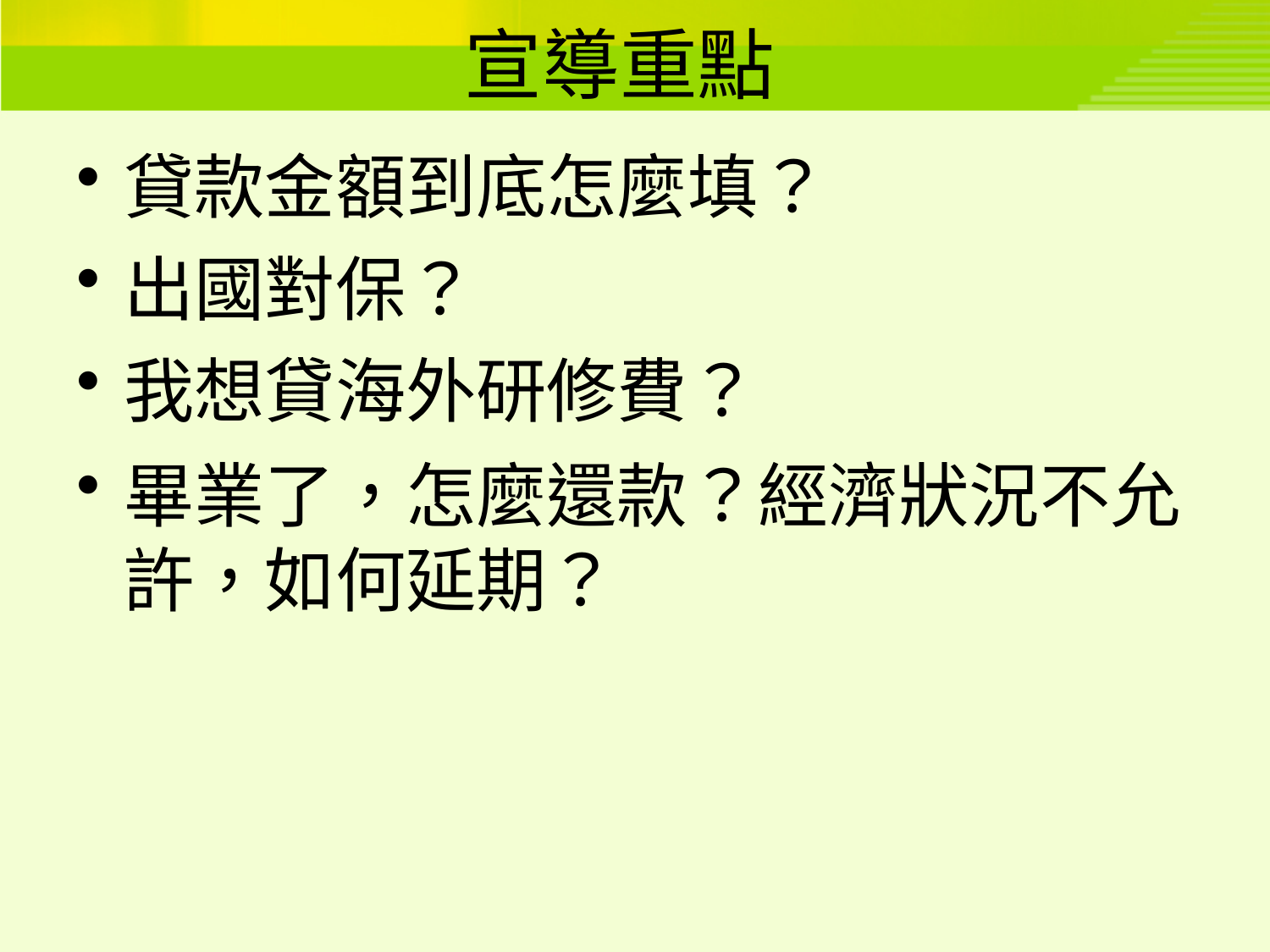

# 宣導重點
貸款金額到底怎麼填？
出國對保？
我想貸海外研修費？
畢業了，怎麼還款？經濟狀況不允許，如何延期？